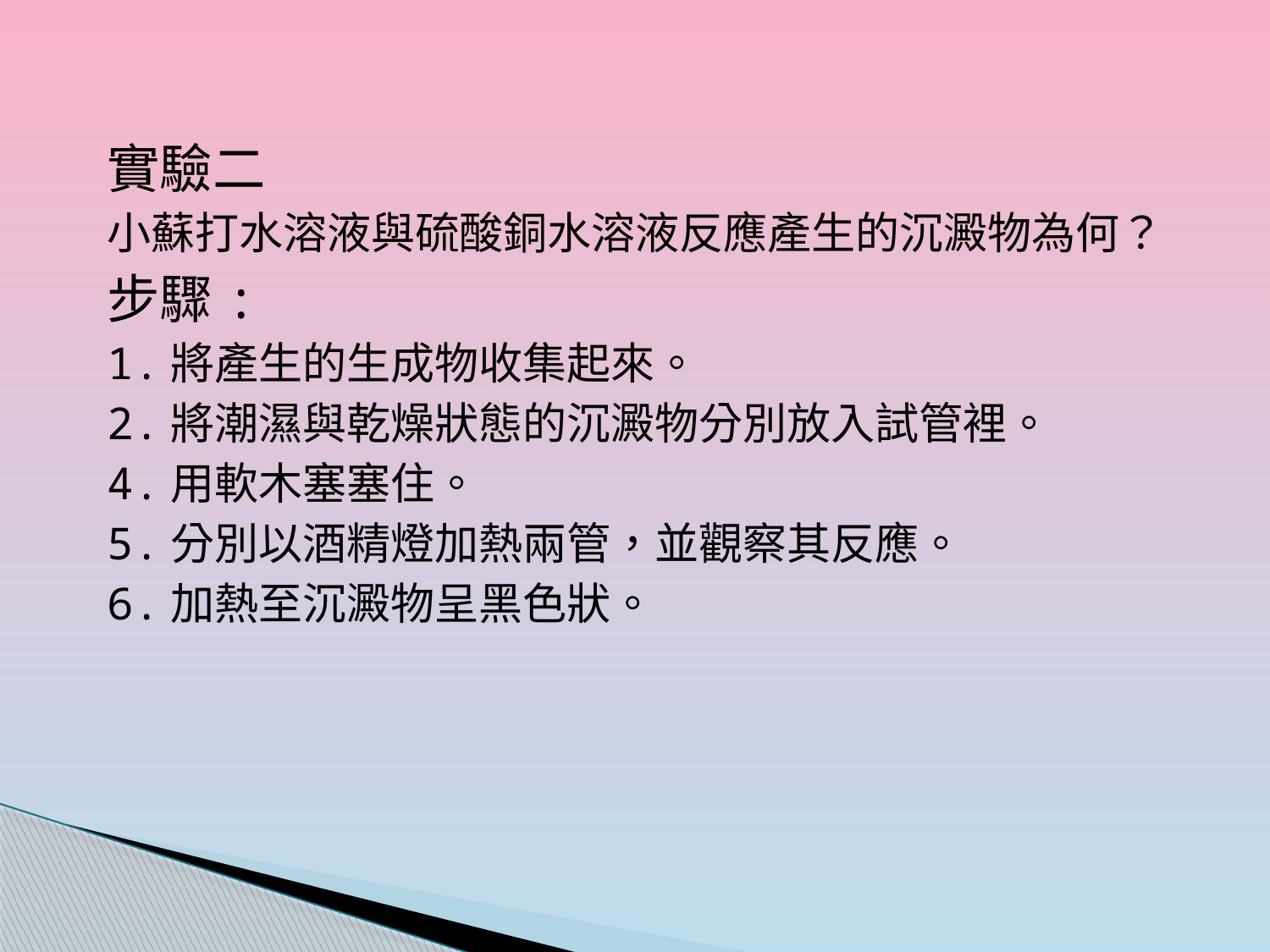

實驗二
小蘇打水溶液與硫酸銅水溶液反應產生的沉澱物為何？
步驟:
1.將產生的生成物收集起來。
2.將潮濕與乾燥狀態的沉澱物分別放入試管裡。
4.用軟木塞塞住。
5.分別以酒精燈加熱兩管，並觀察其反應。
6.加熱至沉澱物呈黑色狀。